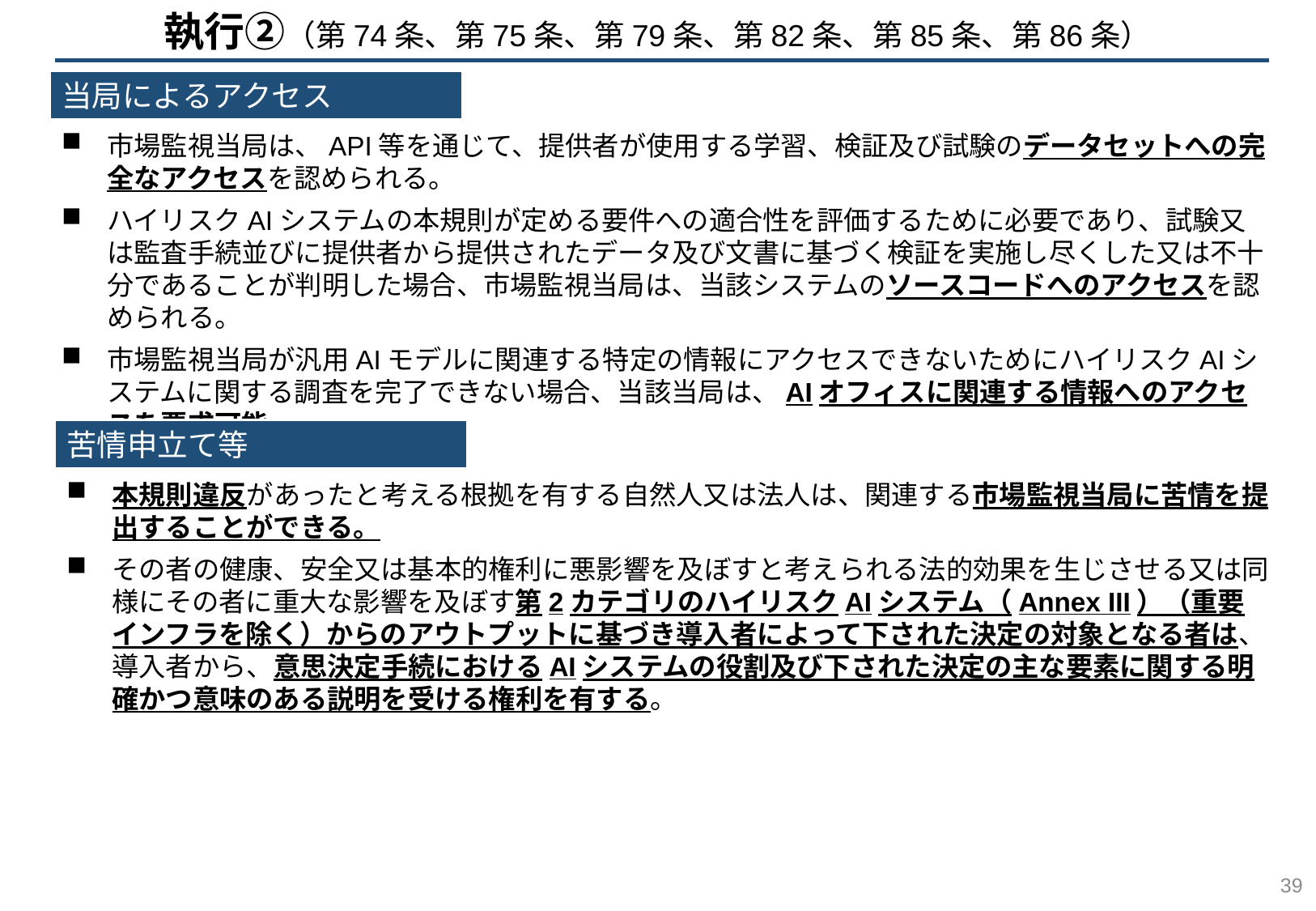

執行②（第74条、第75条、第79条、第82条、第85条、第86条）
当局によるアクセス
市場監視当局は、API等を通じて、提供者が使用する学習、検証及び試験のデータセットへの完全なアクセスを認められる。
ハイリスクAIシステムの本規則が定める要件への適合性を評価するために必要であり、試験又は監査手続並びに提供者から提供されたデータ及び文書に基づく検証を実施し尽くした又は不十分であることが判明した場合、市場監視当局は、当該システムのソースコードへのアクセスを認められる。
市場監視当局が汎用AIモデルに関連する特定の情報にアクセスできないためにハイリスクAIシステムに関する調査を完了できない場合、当該当局は、AIオフィスに関連する情報へのアクセスを要求可能。
苦情申立て等
本規則違反があったと考える根拠を有する自然人又は法人は、関連する市場監視当局に苦情を提出することができる。
その者の健康、安全又は基本的権利に悪影響を及ぼすと考えられる法的効果を生じさせる又は同様にその者に重大な影響を及ぼす第2カテゴリのハイリスクAIシステム（Annex III）（重要インフラを除く）からのアウトプットに基づき導入者によって下された決定の対象となる者は、導入者から、意思決定手続におけるAIシステムの役割及び下された決定の主な要素に関する明確かつ意味のある説明を受ける権利を有する。
39